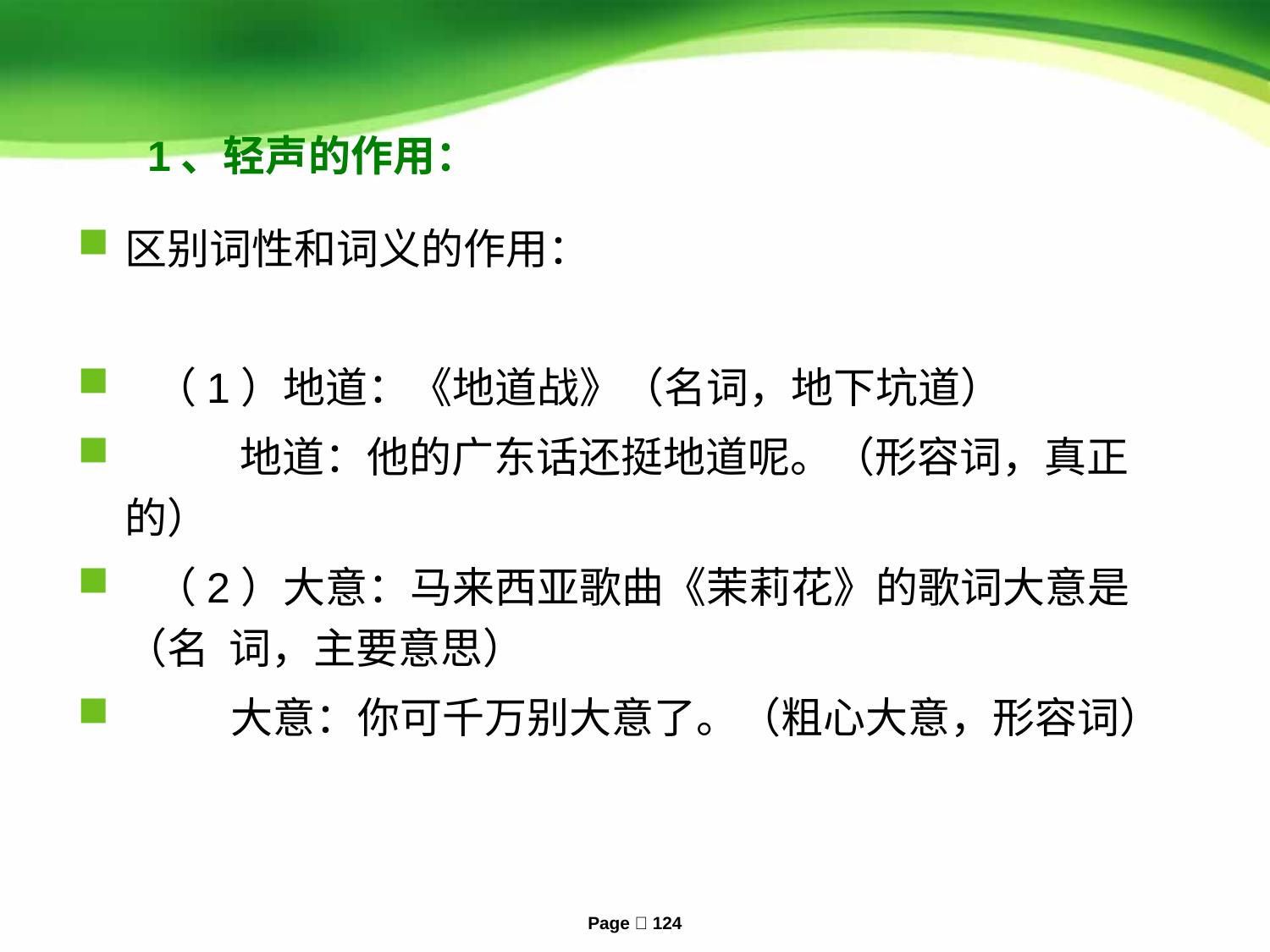

# 1、轻声的作用：
区别词性和词义的作用：

  （1）地道：《地道战》（名词，地下坑道）
           地道：他的广东话还挺地道呢。（形容词，真正的）
  （2）大意：马来西亚歌曲《茉莉花》的歌词大意是（名  词，主要意思）
          大意：你可千万别大意了。（粗心大意，形容词）